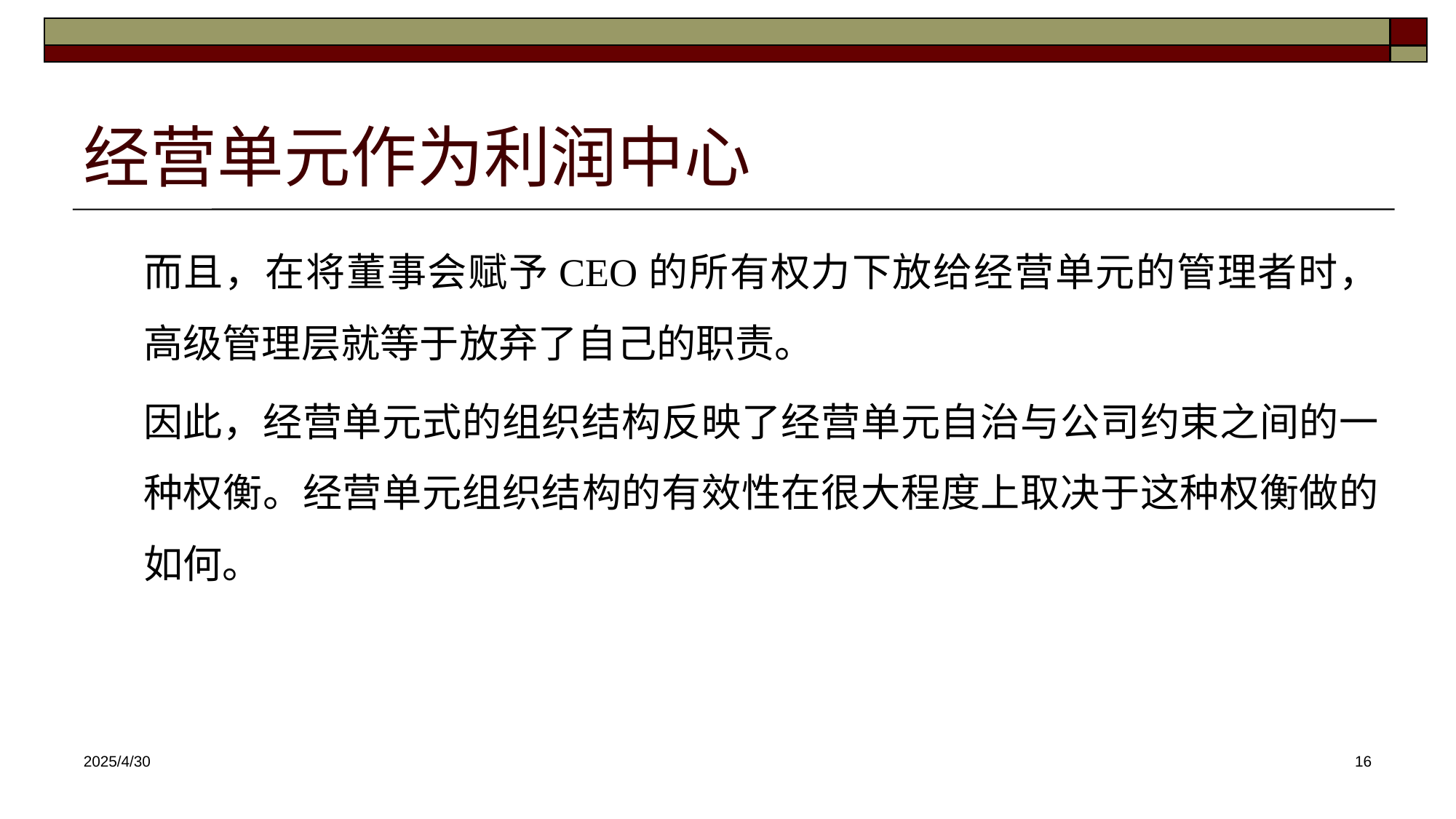

# 经营单元作为利润中心
而且，在将董事会赋予CEO的所有权力下放给经营单元的管理者时，高级管理层就等于放弃了自己的职责。
因此，经营单元式的组织结构反映了经营单元自治与公司约束之间的一种权衡。经营单元组织结构的有效性在很大程度上取决于这种权衡做的如何。
2025/4/30
16